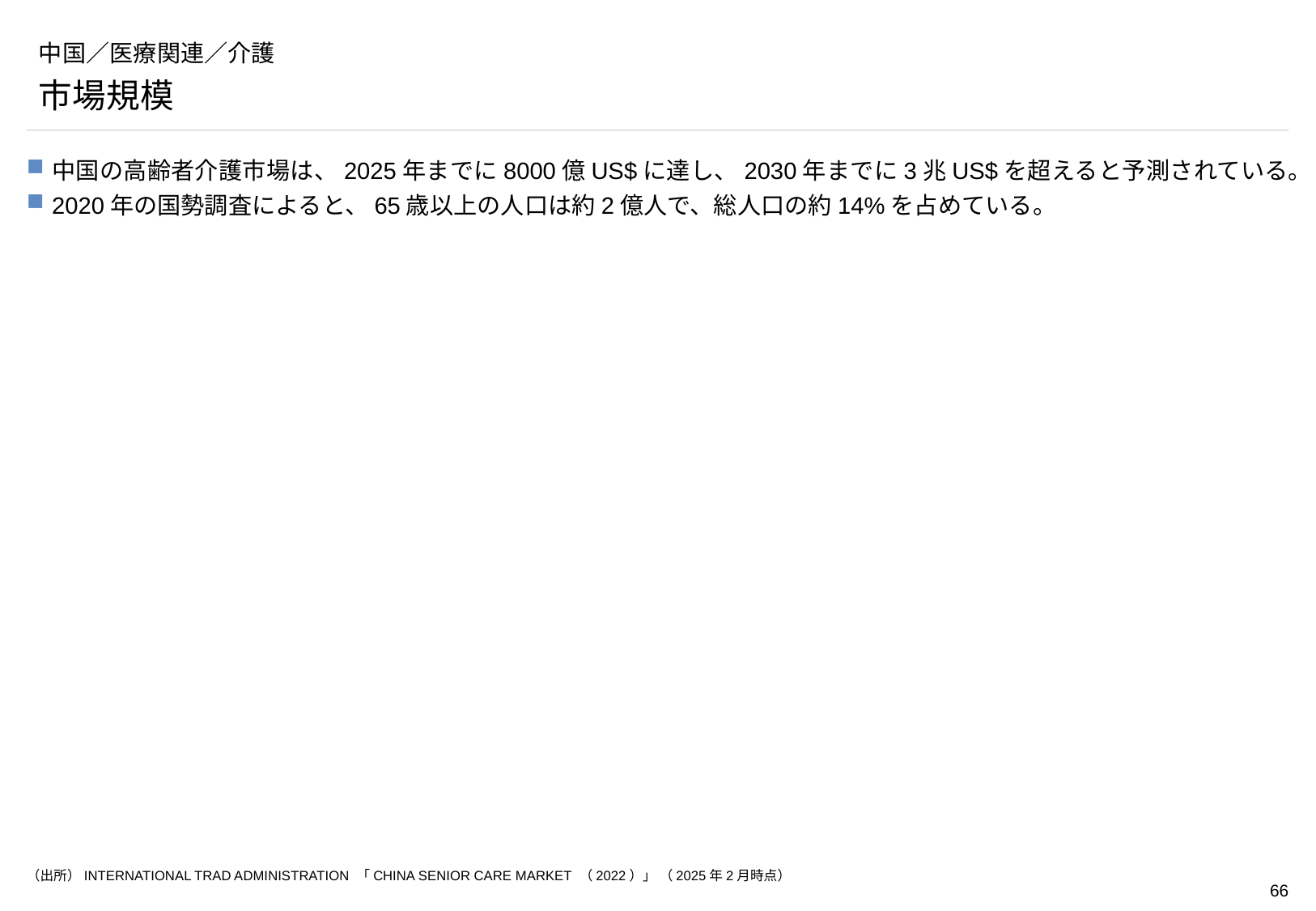

# 中国／医療関連／介護
市場規模
中国の高齢者介護市場は、2025年までに8000億US$に達し、2030年までに3兆US$を超えると予測されている。
2020年の国勢調査によると、65歳以上の人口は約2億人で、総人口の約14%を占めている。
（出所）INTERNATIONAL TRAD ADMINISTRATION 「CHINA SENIOR CARE MARKET （2022）」 （2025年2月時点）